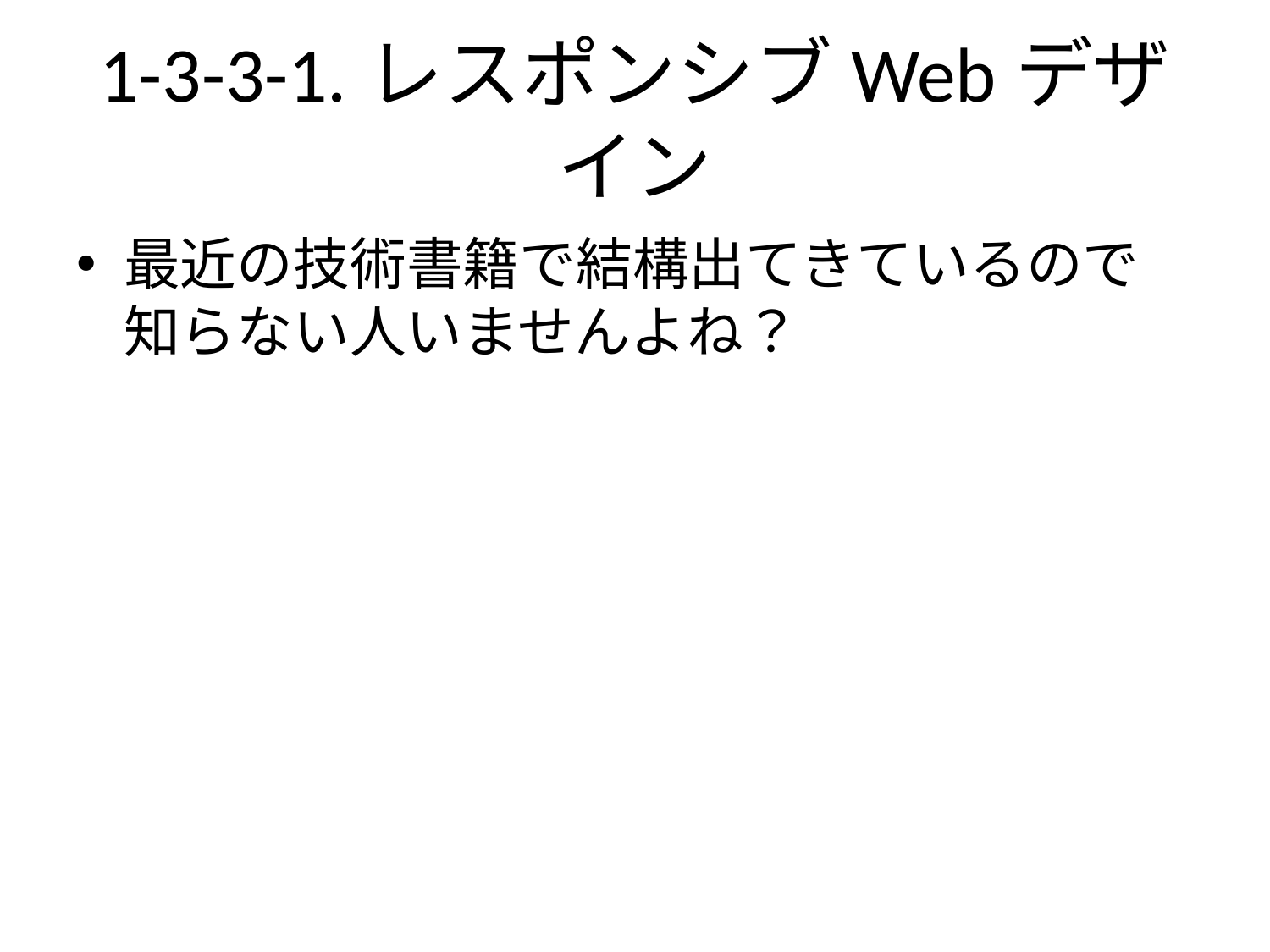

# 1-3-3-1.レスポンシブWebデザイン
最近の技術書籍で結構出てきているので知らない人いませんよね？